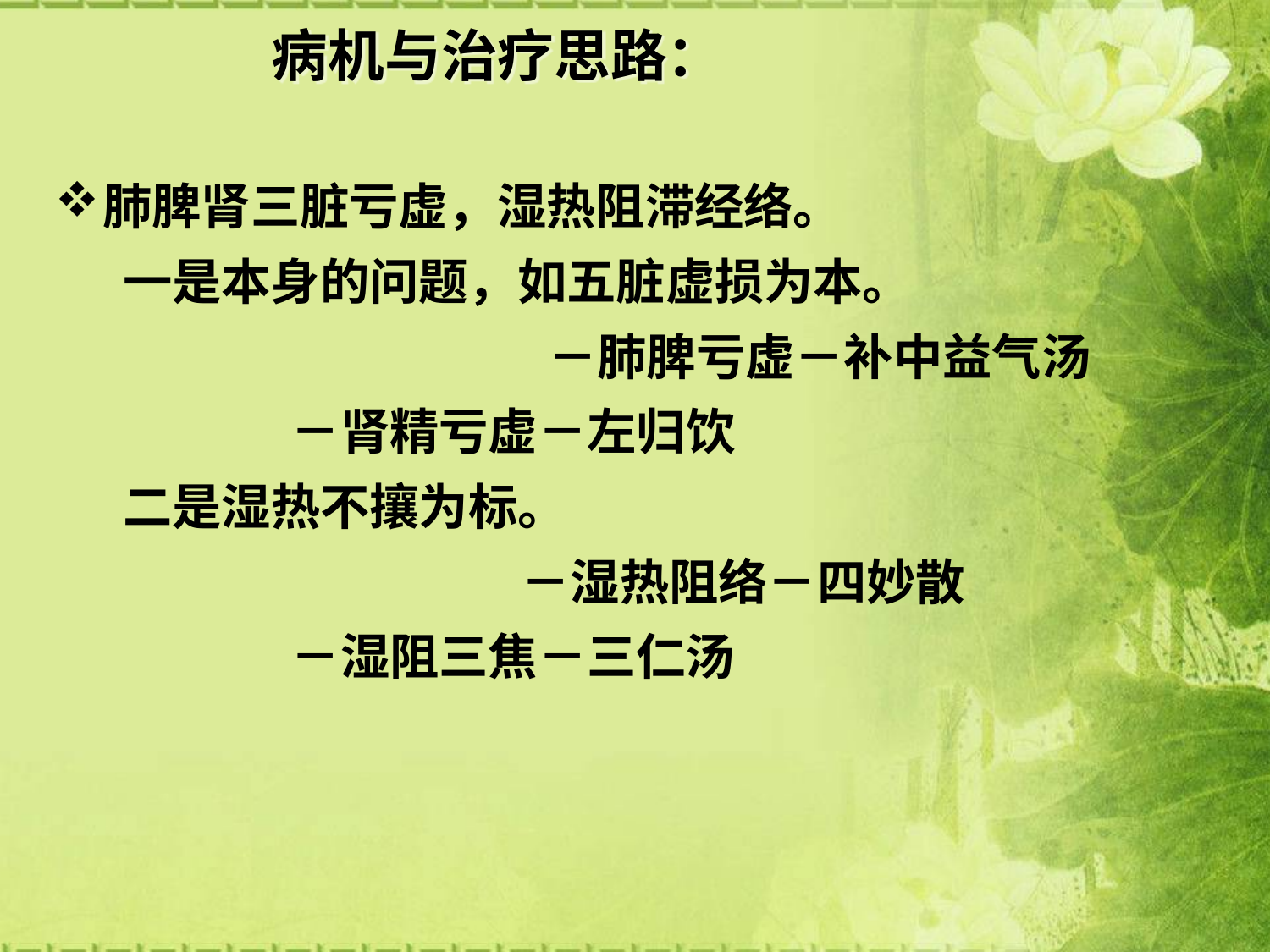

# 病机与治疗思路：
肺脾肾三脏亏虚，湿热阻滞经络。
     一是本身的问题，如五脏虚损为本。
　　　　　　　　　　－肺脾亏虚－补中益气汤
                    －肾精亏虚－左归饮
     二是湿热不攘为标。
　　　　　　　　　  －湿热阻络－四妙散
                    －湿阻三焦－三仁汤